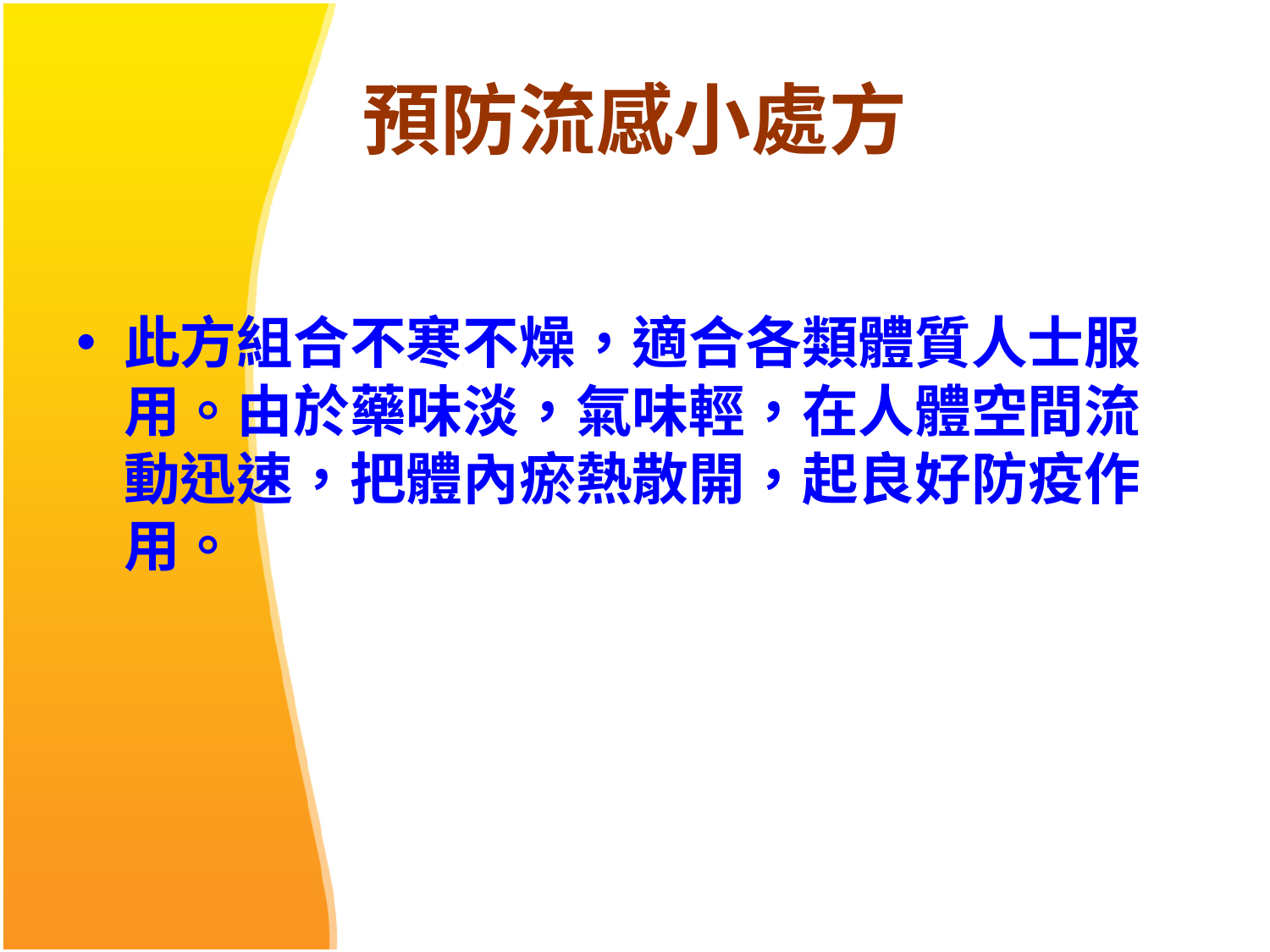

# 預防流感小處方

此方組合不寒不燥，適合各類體質人士服用。由於藥味淡，氣味輕，在人體空間流動迅速，把體內瘀熱散開，起良好防疫作用。